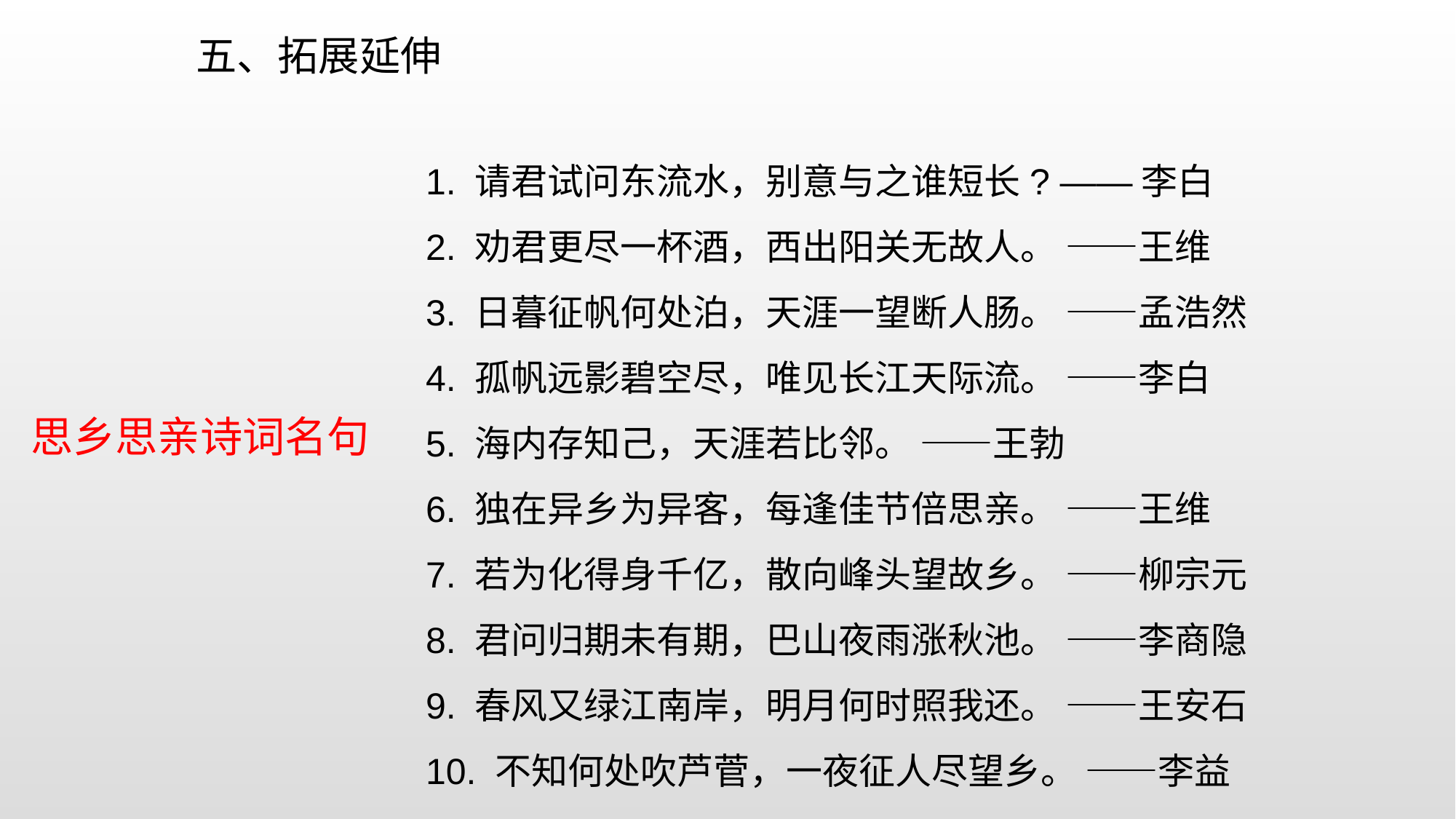

五、拓展延伸
1. 请君试问东流水，别意与之谁短长? ——李白
2. 劝君更尽一杯酒，西出阳关无故人。 ——王维
3. 日暮征帆何处泊，天涯一望断人肠。 ——孟浩然
4. 孤帆远影碧空尽，唯见长江天际流。 ——李白
5. 海内存知己，天涯若比邻。 ——王勃
6. 独在异乡为异客，每逢佳节倍思亲。 ——王维
7. 若为化得身千亿，散向峰头望故乡。 ——柳宗元
8. 君问归期未有期，巴山夜雨涨秋池。 ——李商隐
9. 春风又绿江南岸，明月何时照我还。 ——王安石
10. 不知何处吹芦菅，一夜征人尽望乡。 ——李益
思乡思亲诗词名句